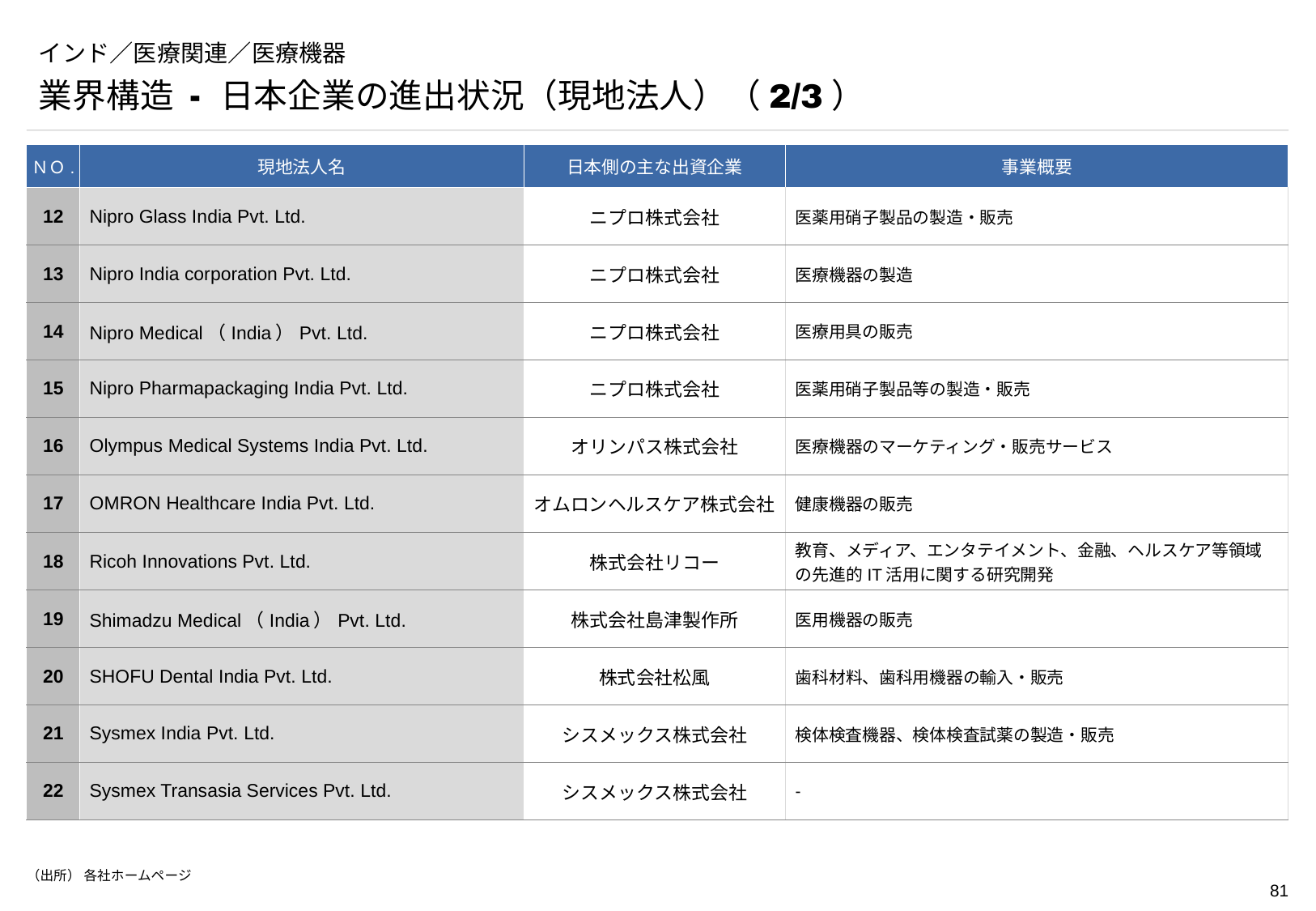

# インド／医療関連／医療機器
業界構造 - 日本企業の進出状況（現地法人）（2/3）
| ＮＯ. | 現地法人名 | 日本側の主な出資企業 | 事業概要 |
| --- | --- | --- | --- |
| 12 | Nipro Glass India Pvt. Ltd. | ニプロ株式会社 | 医薬用硝子製品の製造・販売 |
| 13 | Nipro India corporation Pvt. Ltd. | ニプロ株式会社 | 医療機器の製造 |
| 14 | Nipro Medical（India）Pvt. Ltd. | ニプロ株式会社 | 医療用具の販売 |
| 15 | Nipro Pharmapackaging India Pvt. Ltd. | ニプロ株式会社 | 医薬用硝子製品等の製造・販売 |
| 16 | Olympus Medical Systems India Pvt. Ltd. | オリンパス株式会社 | 医療機器のマーケティング・販売サービス |
| 17 | OMRON Healthcare India Pvt. Ltd. | オムロンヘルスケア株式会社 | 健康機器の販売 |
| 18 | Ricoh Innovations Pvt. Ltd. | 株式会社リコー | 教育、メディア、エンタテイメント、金融、ヘルスケア等領域の先進的IT活用に関する研究開発 |
| 19 | Shimadzu Medical（India）Pvt. Ltd. | 株式会社島津製作所 | 医用機器の販売 |
| 20 | SHOFU Dental India Pvt. Ltd. | 株式会社松風 | 歯科材料、歯科用機器の輸入・販売 |
| 21 | Sysmex India Pvt. Ltd. | シスメックス株式会社 | 検体検査機器、検体検査試薬の製造・販売 |
| 22 | Sysmex Transasia Services Pvt. Ltd. | シスメックス株式会社 | - |
（出所） 各社ホームページ